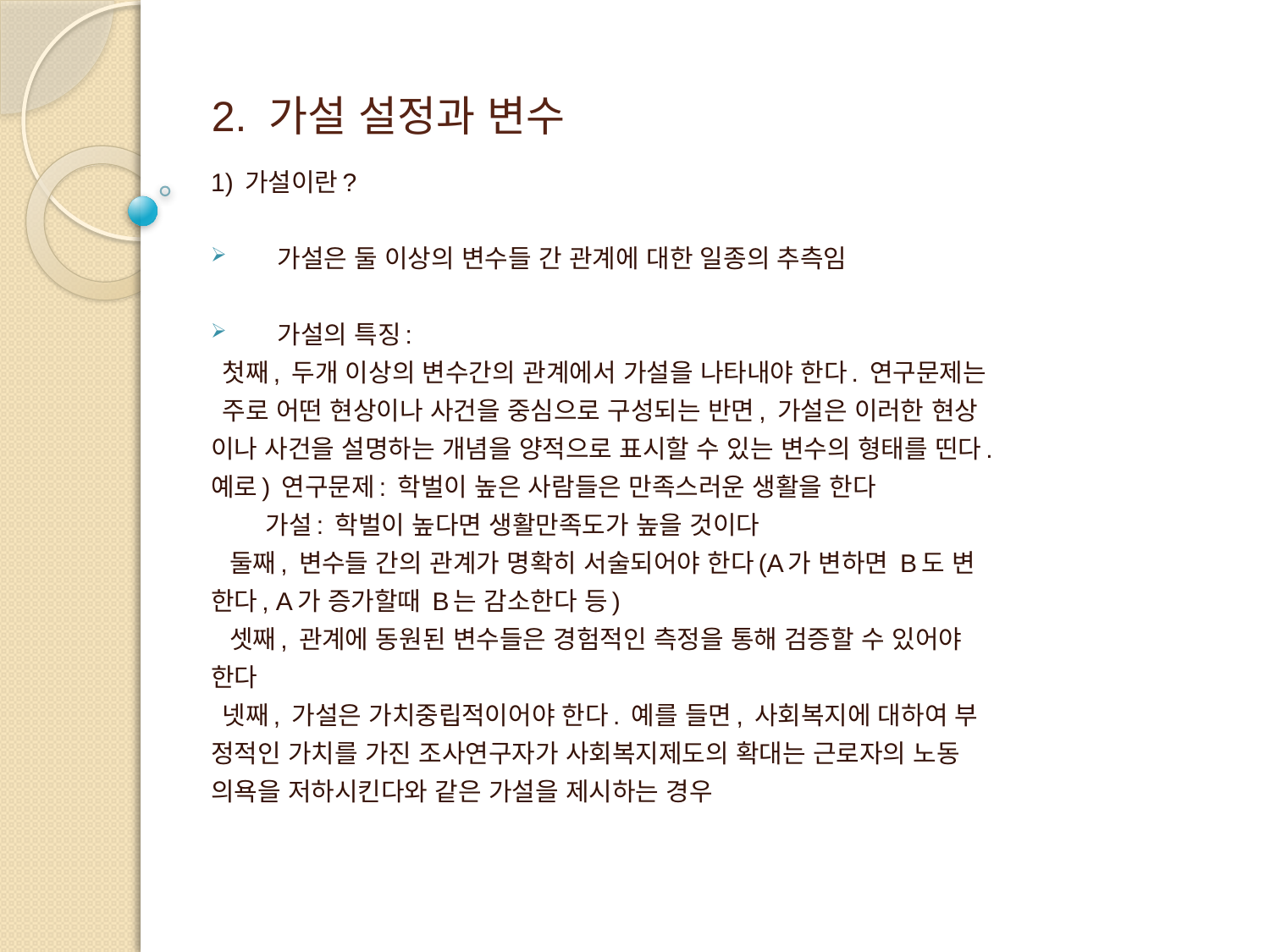

# 2. 가설 설정과 변수
1) 가설이란?

가설은 둘 이상의 변수들 간 관계에 대한 일종의 추측임

가설의 특징:
 첫째, 두개 이상의 변수간의 관계에서 가설을 나타내야 한다. 연구문제는
 주로 어떤 현상이나 사건을 중심으로 구성되는 반면, 가설은 이러한 현상
이나 사건을 설명하는 개념을 양적으로 표시할 수 있는 변수의 형태를 띤다.
예로) 연구문제: 학벌이 높은 사람들은 만족스러운 생활을 한다
       가설: 학벌이 높다면 생활만족도가 높을 것이다
  둘째, 변수들 간의 관계가 명확히 서술되어야 한다(A가 변하면 B도 변
한다, A가 증가할때 B는 감소한다 등)
  셋째, 관계에 동원된 변수들은 경험적인 측정을 통해 검증할 수 있어야
한다
 넷째, 가설은 가치중립적이어야 한다. 예를 들면, 사회복지에 대하여 부
정적인 가치를 가진 조사연구자가 사회복지제도의 확대는 근로자의 노동
의욕을 저하시킨다와 같은 가설을 제시하는 경우